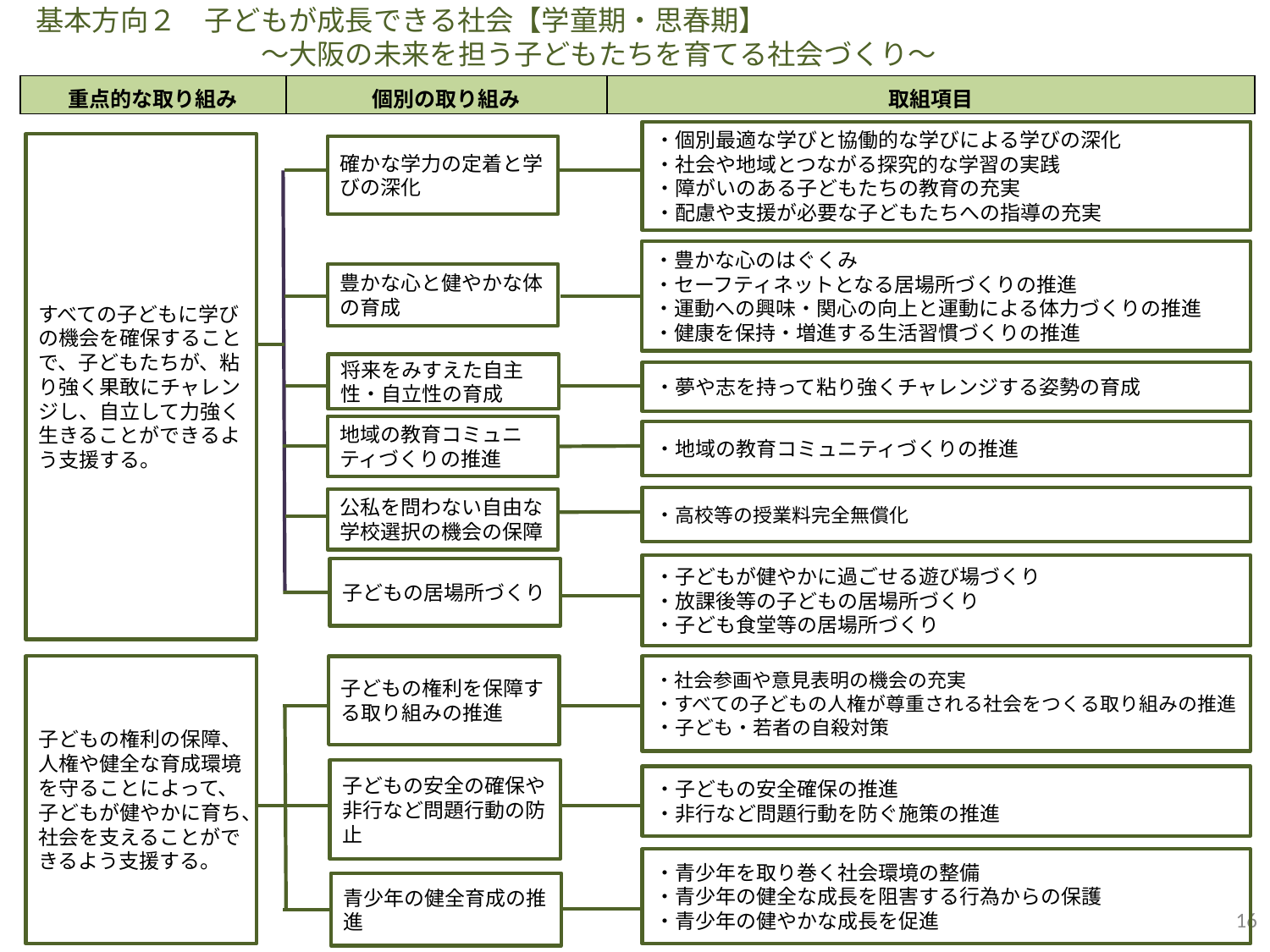

基本方向２　子どもが成長できる社会【学童期・思春期】
　　　　　　　　～大阪の未来を担う子どもたちを育てる社会づくり～
| 重点的な取り組み | 個別の取り組み | 取組項目 |
| --- | --- | --- |
・個別最適な学びと協働的な学びによる学びの深化
・社会や地域とつながる探究的な学習の実践
・障がいのある子どもたちの教育の充実
・配慮や支援が必要な子どもたちへの指導の充実
すべての子どもに学びの機会を確保することで、子どもたちが、粘り強く果敢にチャレンジし、自立して力強く生きることができるよう支援する。
確かな学力の定着と学びの深化
・豊かな心のはぐくみ
・セーフティネットとなる居場所づくりの推進
・運動への興味・関心の向上と運動による体力づくりの推進
・健康を保持・増進する生活習慣づくりの推進
豊かな心と健やかな体の育成
将来をみすえた自主性・自立性の育成
・夢や志を持って粘り強くチャレンジする姿勢の育成
地域の教育コミュニティづくりの推進
・地域の教育コミュニティづくりの推進
・高校等の授業料完全無償化
公私を問わない自由な学校選択の機会の保障
・子どもが健やかに過ごせる遊び場づくり
・放課後等の子どもの居場所づくり
・子ども食堂等の居場所づくり
子どもの居場所づくり
子どもの権利の保障、人権や健全な育成環境を守ることによって、子どもが健やかに育ち、社会を支えることができるよう支援する。
子どもの権利を保障する取り組みの推進
・社会参画や意見表明の機会の充実
・すべての子どもの人権が尊重される社会をつくる取り組みの推進
・子ども・若者の自殺対策
子どもの安全の確保や非行など問題行動の防止
・子どもの安全確保の推進
・非行など問題行動を防ぐ施策の推進
・青少年を取り巻く社会環境の整備
・青少年の健全な成長を阻害する行為からの保護
・青少年の健やかな成長を促進
青少年の健全育成の推進
16